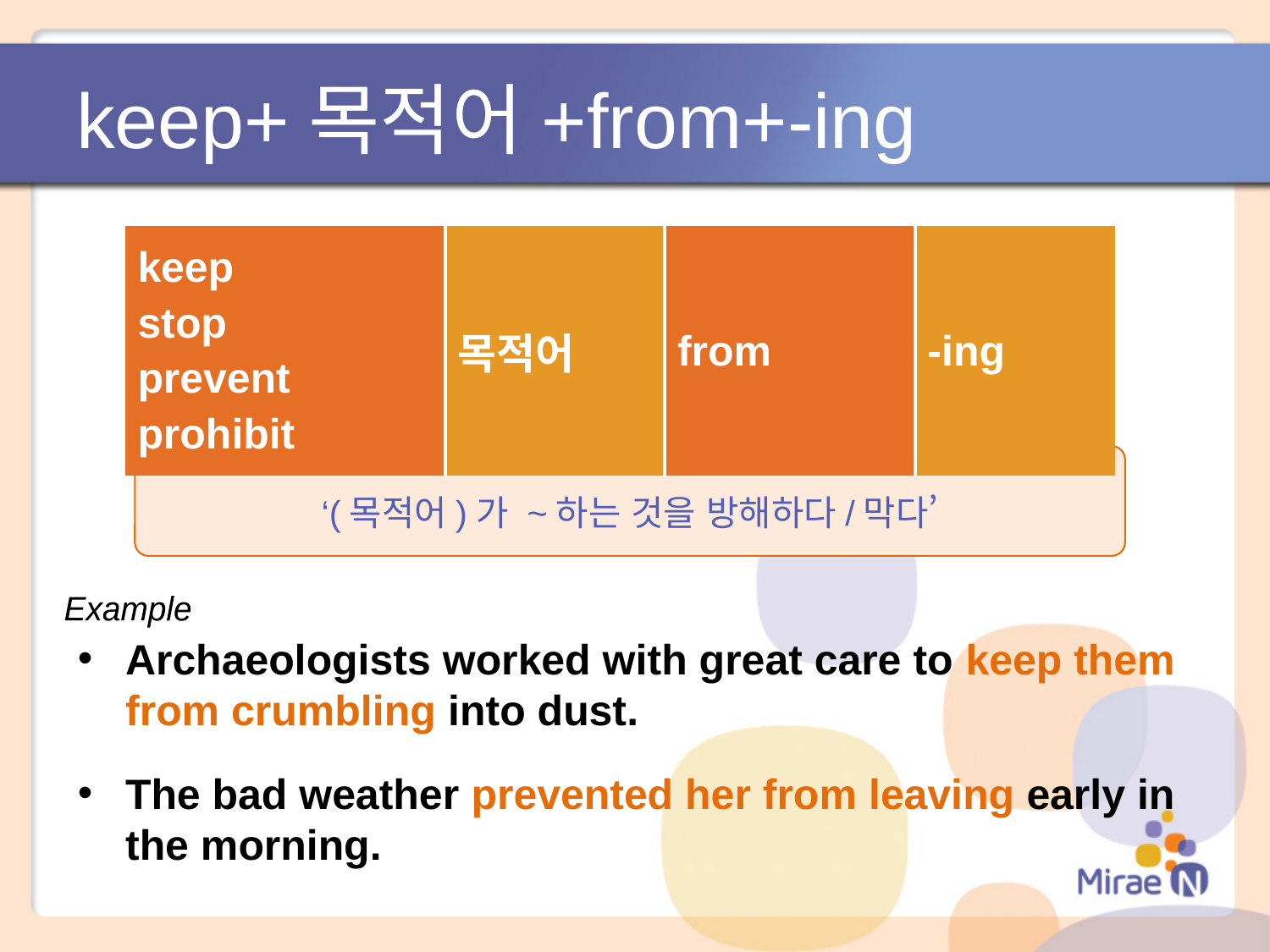

# keep+목적어+from+-ing
| keep stop prevent prohibit | 목적어 | from | -ing |
| --- | --- | --- | --- |

‘(목적어)가 ~하는 것을 방해하다/막다’
Example
Archaeologists worked with great care to keep them from crumbling into dust.

The bad weather prevented her from leaving early in the morning.